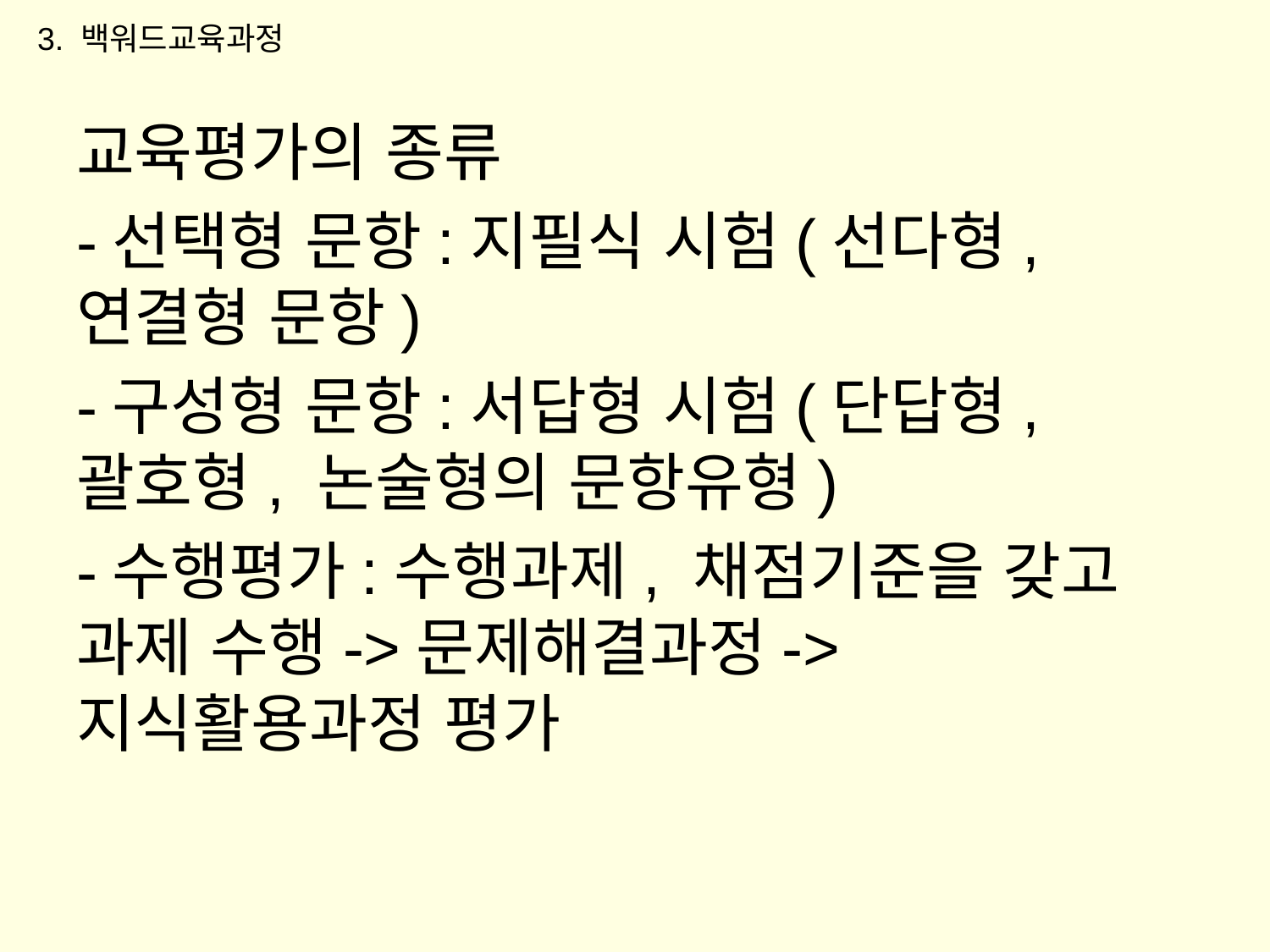

3. 백워드교육과정
교육평가의 종류
-선택형 문항:지필식 시험(선다형,연결형 문항)
-구성형 문항:서답형 시험(단답형,괄호형, 논술형의 문항유형)
-수행평가:수행과제, 채점기준을 갖고 과제 수행->문제해결과정->지식활용과정 평가